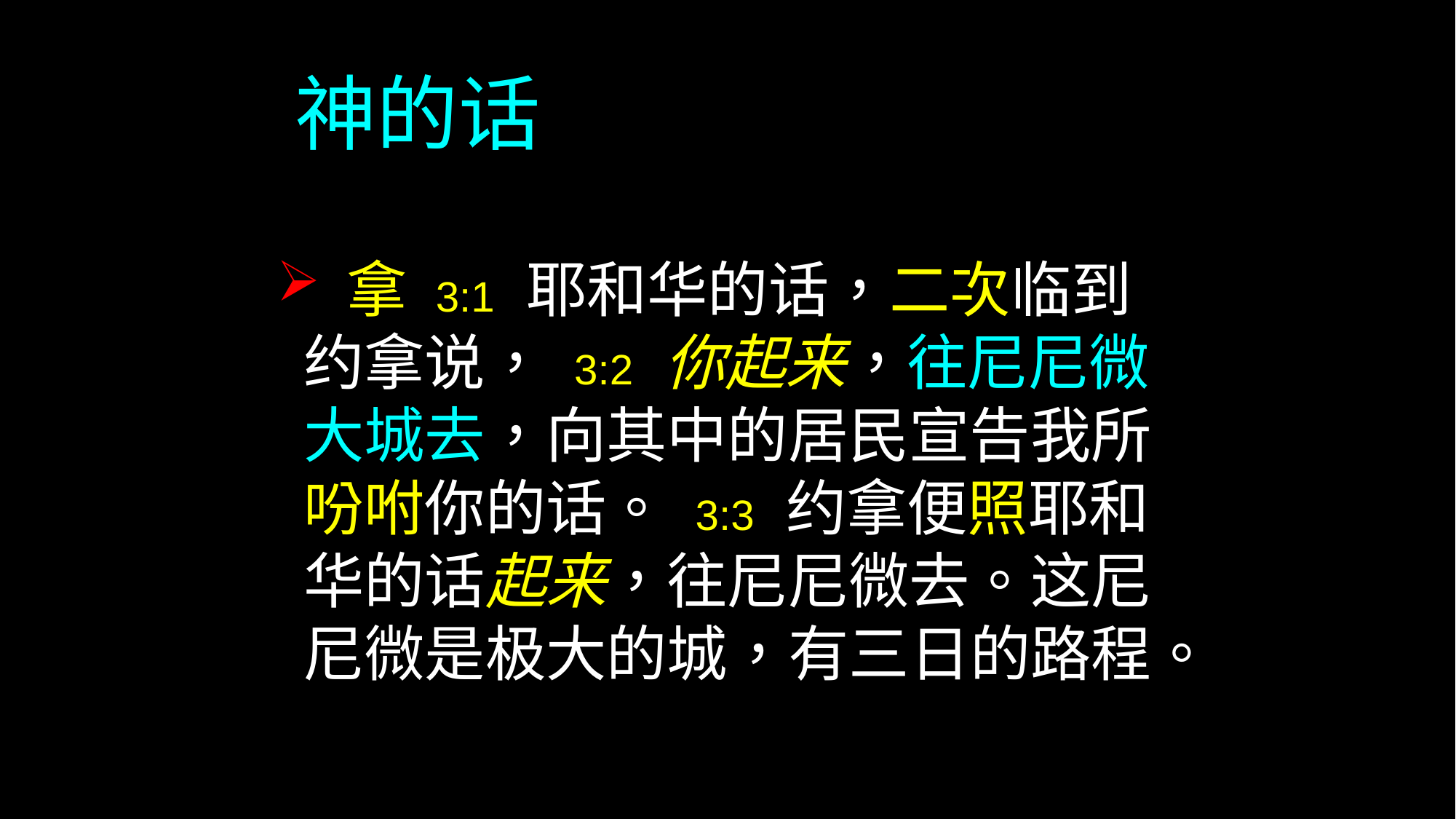

# 神的话

 拿 3:1 耶和华的话，二次临到约拿说， 3:2 你起来，往尼尼微大城去，向其中的居民宣告我所吩咐你的话。 3:3 约拿便照耶和华的话起来，往尼尼微去。这尼尼微是极大的城，有三日的路程。